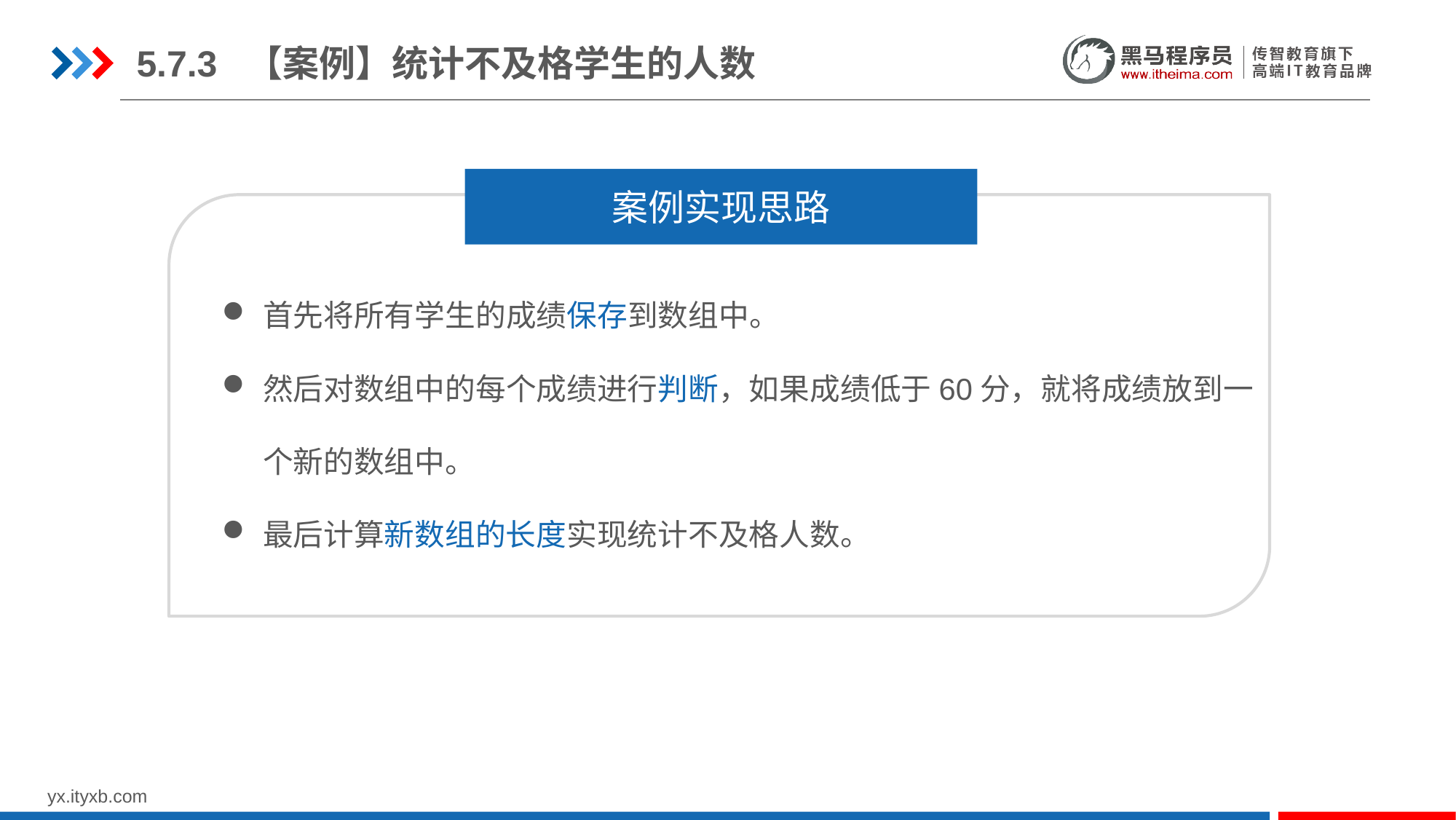

5.7.3  【案例】统计不及格学生的人数
案例实现思路

首先将所有学生的成绩保存到数组中。
然后对数组中的每个成绩进行判断，如果成绩低于60分，就将成绩放到一个新的数组中。
最后计算新数组的长度实现统计不及格人数。